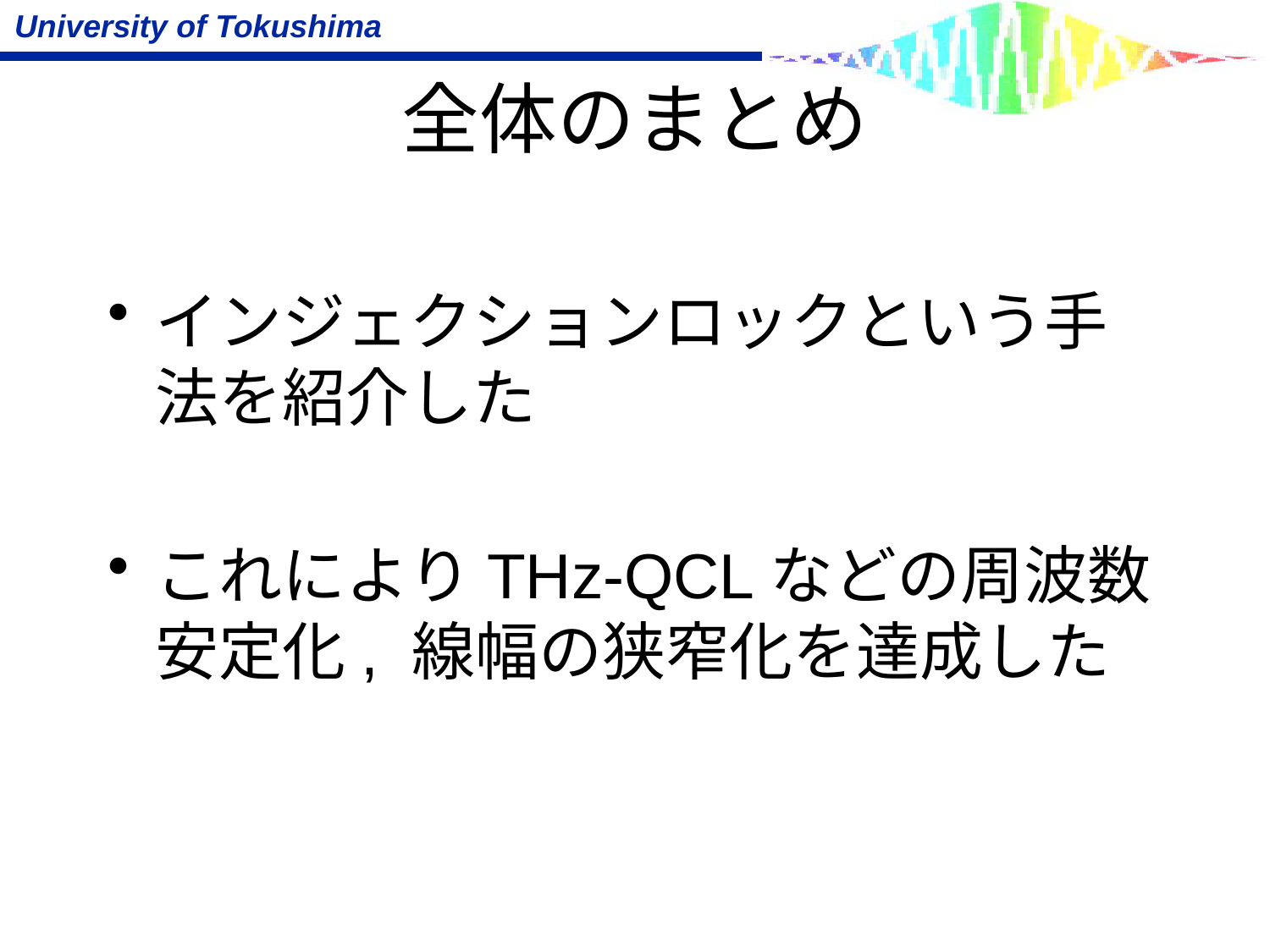

# 全体のまとめ
インジェクションロックという手法を紹介した

これによりTHz-QCLなどの周波数安定化, 線幅の狭窄化を達成した